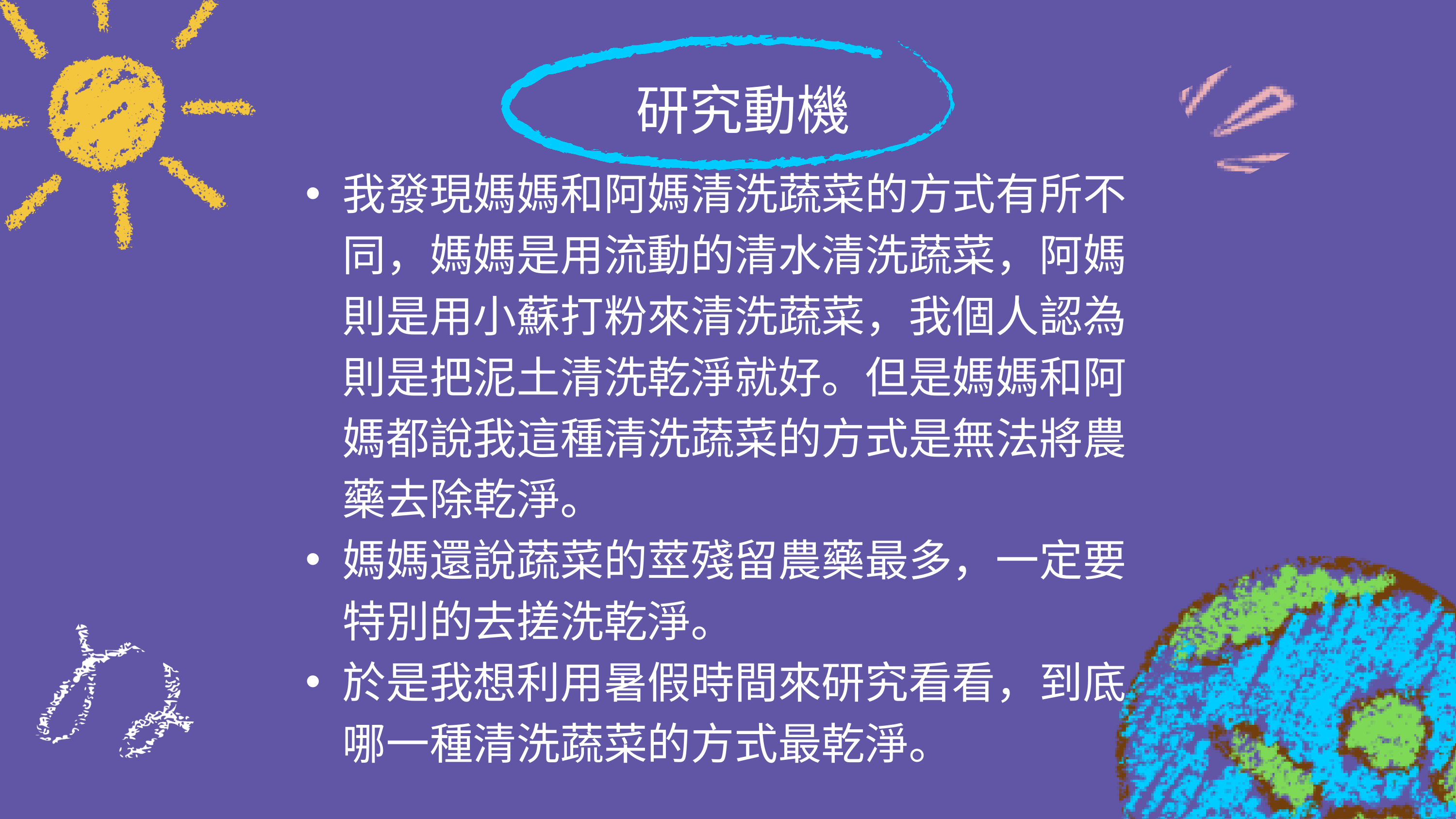

研究動機
我發現媽媽和阿媽清洗蔬菜的方式有所不同，媽媽是用流動的清水清洗蔬菜，阿媽則是用小蘇打粉來清洗蔬菜，我個人認為則是把泥土清洗乾淨就好。但是媽媽和阿媽都說我這種清洗蔬菜的方式是無法將農藥去除乾淨。
媽媽還說蔬菜的莖殘留農藥最多，一定要特別的去搓洗乾淨。
於是我想利用暑假時間來研究看看，到底哪一種清洗蔬菜的方式最乾淨。